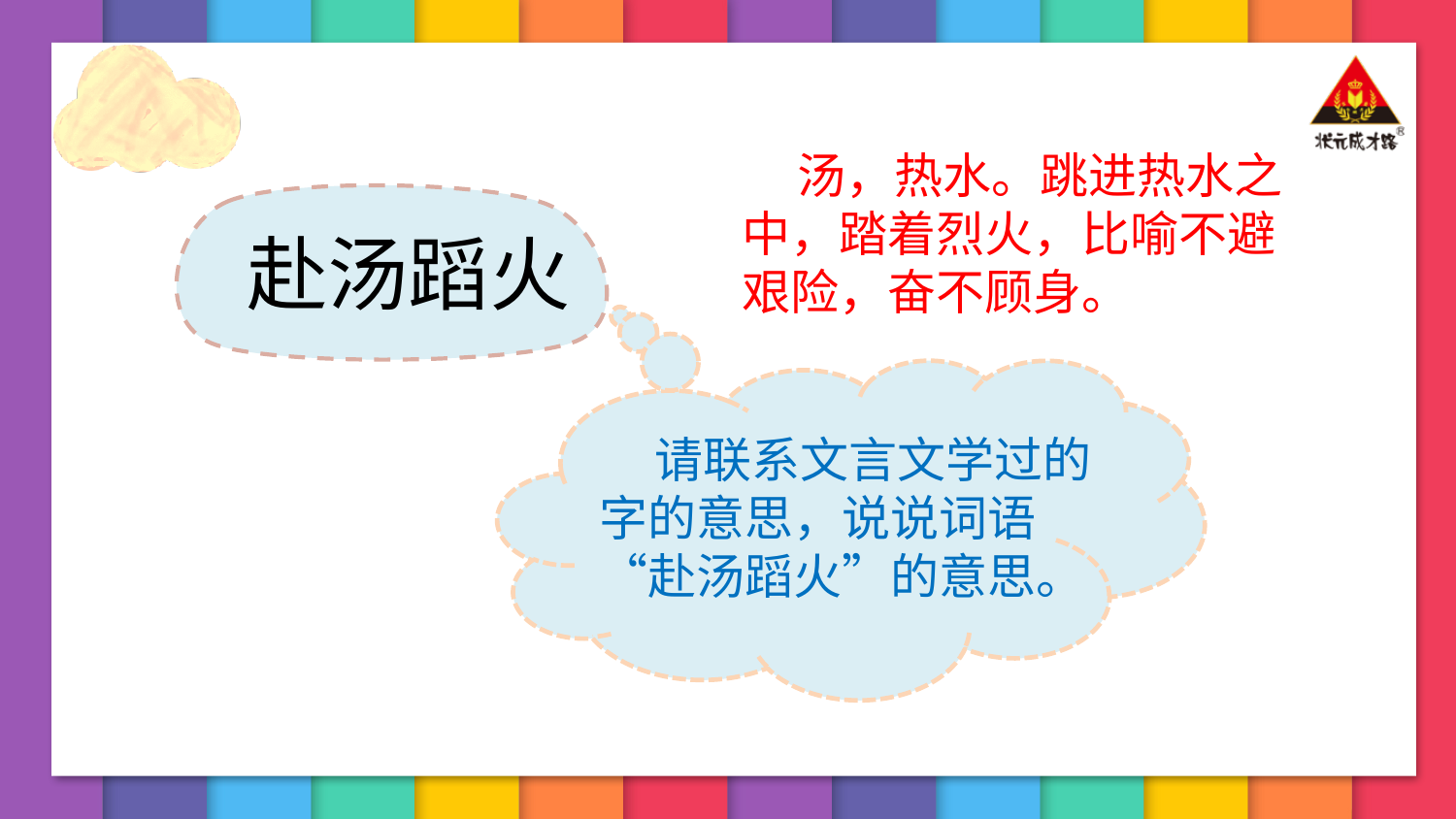

汤，热水。跳进热水之中，踏着烈火，比喻不避艰险，奋不顾身。

赴汤蹈火

    请联系文言文学过的字的意思，说说词语“赴汤蹈火”的意思。